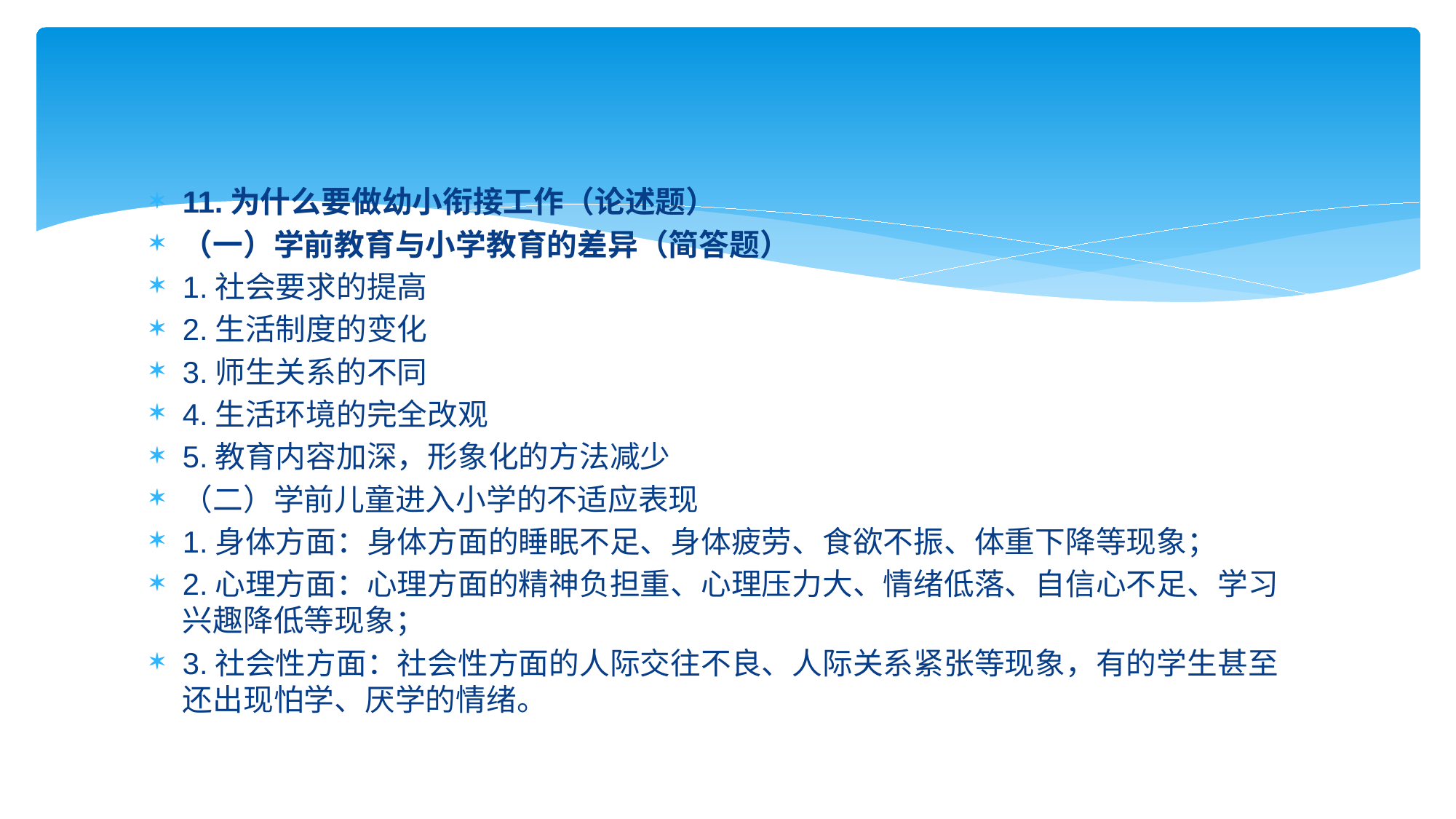

11.为什么要做幼小衔接工作（论述题）
（一）学前教育与小学教育的差异（简答题）
1.社会要求的提高
2.生活制度的变化
3.师生关系的不同
4.生活环境的完全改观
5.教育内容加深，形象化的方法减少
（二）学前儿童进入小学的不适应表现
1.身体方面：身体方面的睡眠不足、身体疲劳、食欲不振、体重下降等现象；
2.心理方面：心理方面的精神负担重、心理压力大、情绪低落、自信心不足、学习兴趣降低等现象；
3.社会性方面：社会性方面的人际交往不良、人际关系紧张等现象，有的学生甚至还出现怕学、厌学的情绪。